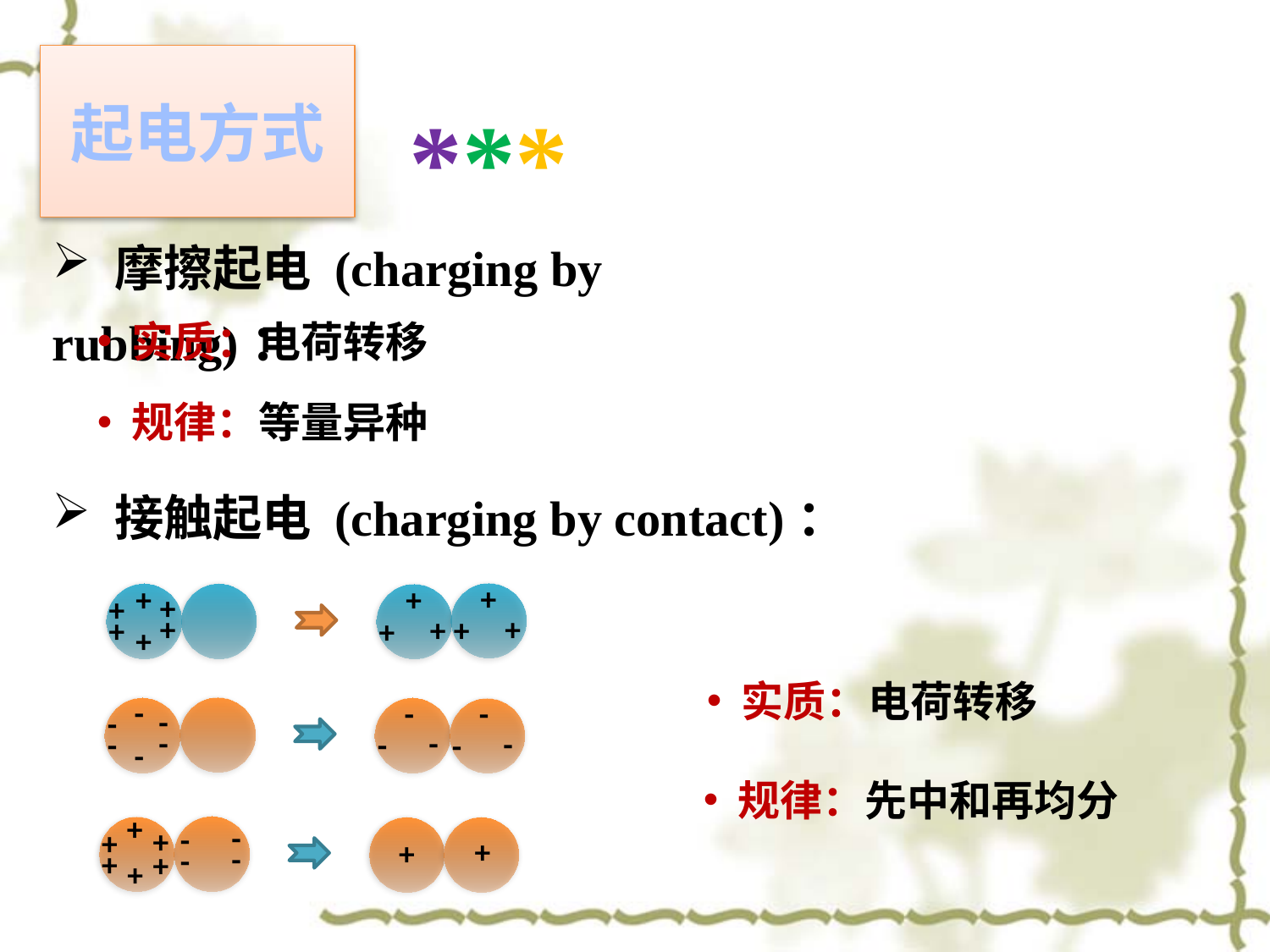

***
# 起电方式
 摩擦起电 (charging by rubbing)：
 实质：电荷转移
 规律：等量异种
 接触起电 (charging by contact)：
+

+
+
+

+
+
+
+
+

+
+
+

 实质：电荷转移
-
-
-

-
-
-
-

-
-
-

-
-

 规律：先中和再均分
+
+

+
+
+
+
-
-

-
-

+

+